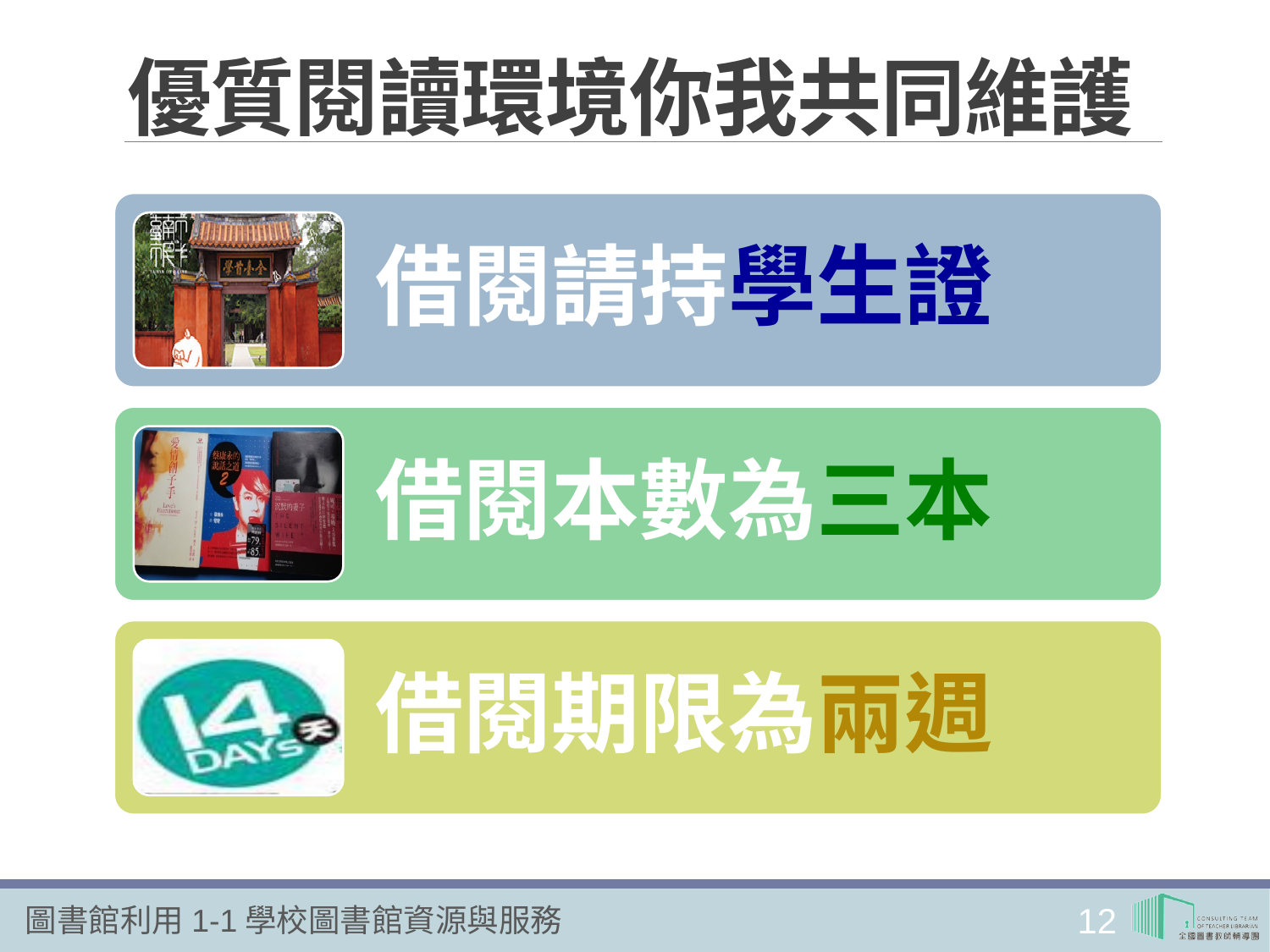

# 優質閱讀環境你我共同維護
借閱請持學生證
借閱本數為三本
借閱期限為兩週